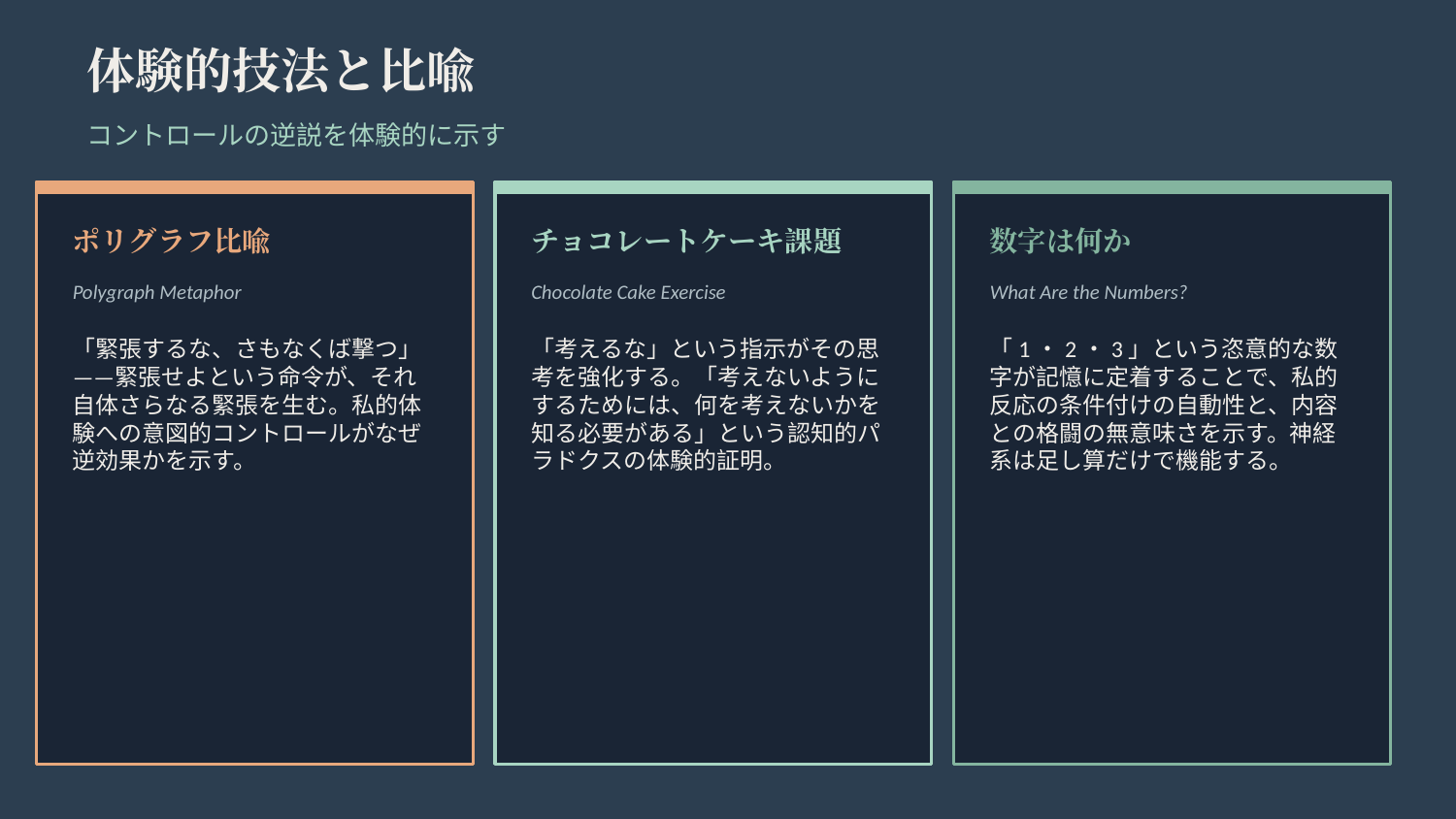

体験的技法と比喩
コントロールの逆説を体験的に示す

ポリグラフ比喩
チョコレートケーキ課題
数字は何か
Polygraph Metaphor
Chocolate Cake Exercise
What Are the Numbers?
「緊張するな、さもなくば撃つ」——緊張せよという命令が、それ自体さらなる緊張を生む。私的体験への意図的コントロールがなぜ逆効果かを示す。
「考えるな」という指示がその思考を強化する。「考えないようにするためには、何を考えないかを知る必要がある」という認知的パラドクスの体験的証明。
「1・2・3」という恣意的な数字が記憶に定着することで、私的反応の条件付けの自動性と、内容との格闘の無意味さを示す。神経系は足し算だけで機能する。